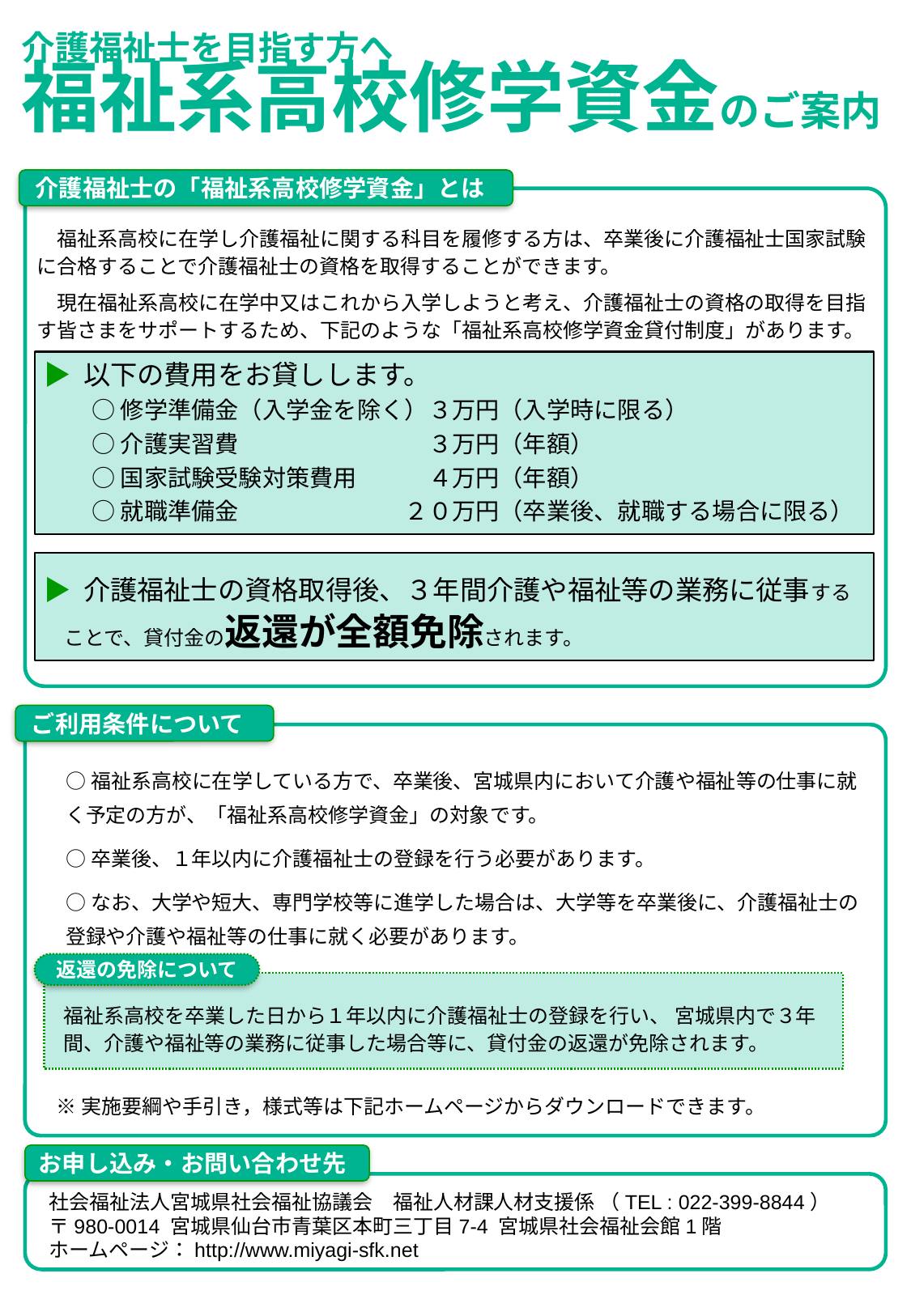

介護福祉士を目指す方へ
福祉系高校修学資金のご案内
介護福祉士の「福祉系高校修学資金」とは

　福祉系高校に在学し介護福祉に関する科目を履修する方は、卒業後に介護福祉士国家試験に合格することで介護福祉士の資格を取得することができます。
　現在福祉系高校に在学中又はこれから入学しようと考え、介護福祉士の資格の取得を目指す皆さまをサポートするため、下記のような「福祉系高校修学資金貸付制度」があります。
▶ 以下の費用をお貸しします。
　　○ 修学準備金（入学金を除く）３万円（入学時に限る）
　　○ 介護実習費　　　　　　　　３万円（年額）
　　○ 国家試験受験対策費用　　　４万円（年額）
　　○ 就職準備金　　　　　　　２０万円（卒業後、就職する場合に限る）
▶ 介護福祉士の資格取得後、３年間介護や福祉等の業務に従事する
　ことで、貸付金の返還が全額免除されます。
ご利用条件について

○福祉系高校に在学している方で、卒業後、宮城県内において介護や福祉等の仕事に就く予定の方が、「福祉系高校修学資金」の対象です。
○卒業後、１年以内に介護福祉士の登録を行う必要があります。
○なお、大学や短大、専門学校等に進学した場合は、大学等を卒業後に、介護福祉士の登録や介護や福祉等の仕事に就く必要があります。
返還の免除について

福祉系高校を卒業した日から１年以内に介護福祉士の登録を行い、 宮城県内で３年間、介護や福祉等の業務に従事した場合等に、貸付金の返還が免除されます。
※実施要綱や手引き，様式等は下記ホームページからダウンロードできます。
お申し込み・お問い合わせ先
社会福祉法人宮城県社会福祉協議会　福祉人材課人材支援係 （TEL : 022-399-8844）
〒980-0014 宮城県仙台市青葉区本町三丁目7-4 宮城県社会福祉会館1階
ホームページ：http://www.miyagi-sfk.net